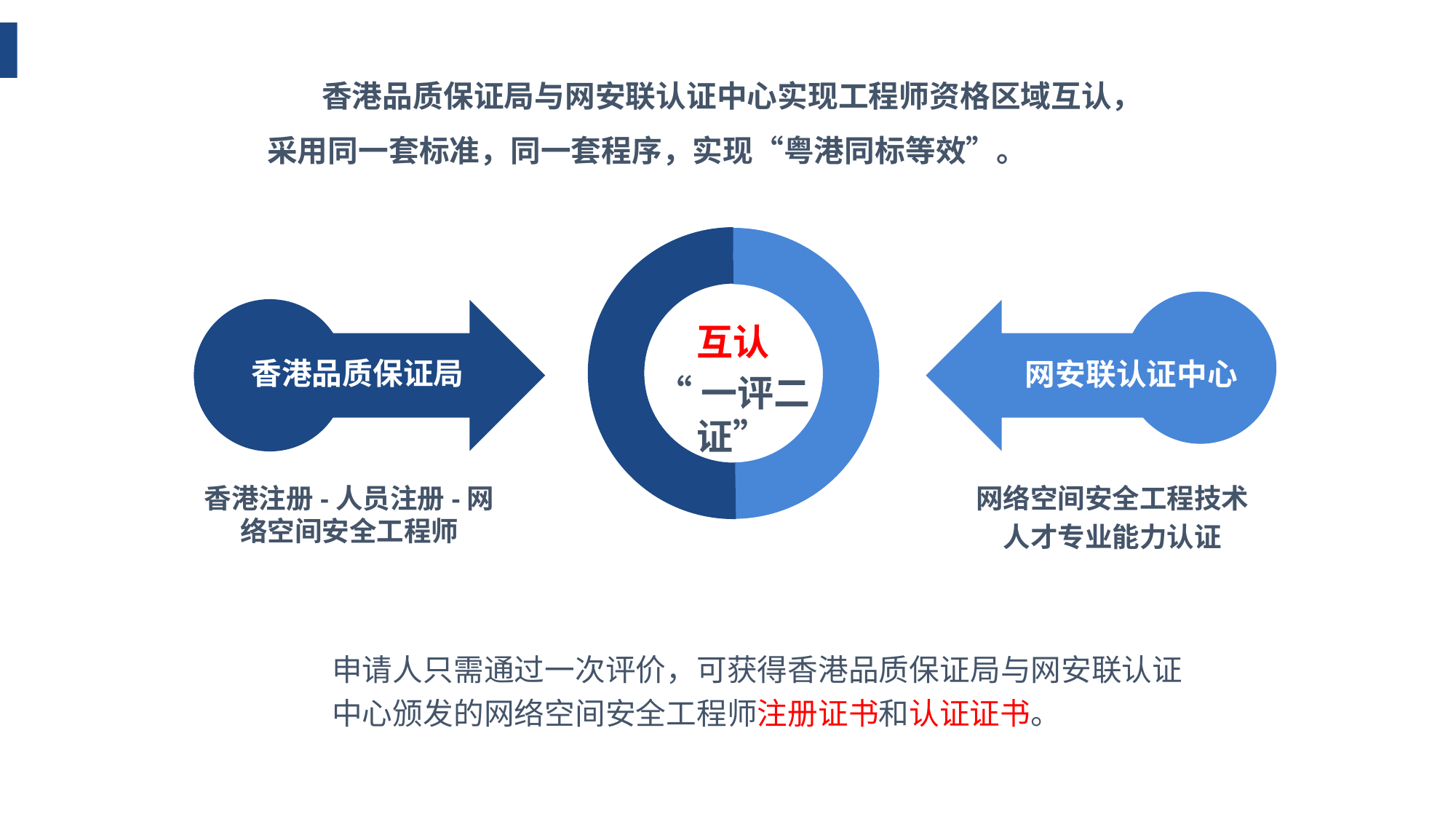

香港品质保证局与网安联认证中心实现工程师资格区域互认，采用同一套标准，同一套程序，实现“粤港同标等效”。

互认
“一评二证”
香港品质保证局
网安联认证中心
香港注册-人员注册-网络空间安全工程师
网络空间安全工程技术
人才专业能力认证
申请人只需通过一次评价，可获得香港品质保证局与网安联认证中心颁发的网络空间安全工程师注册证书和认证证书。